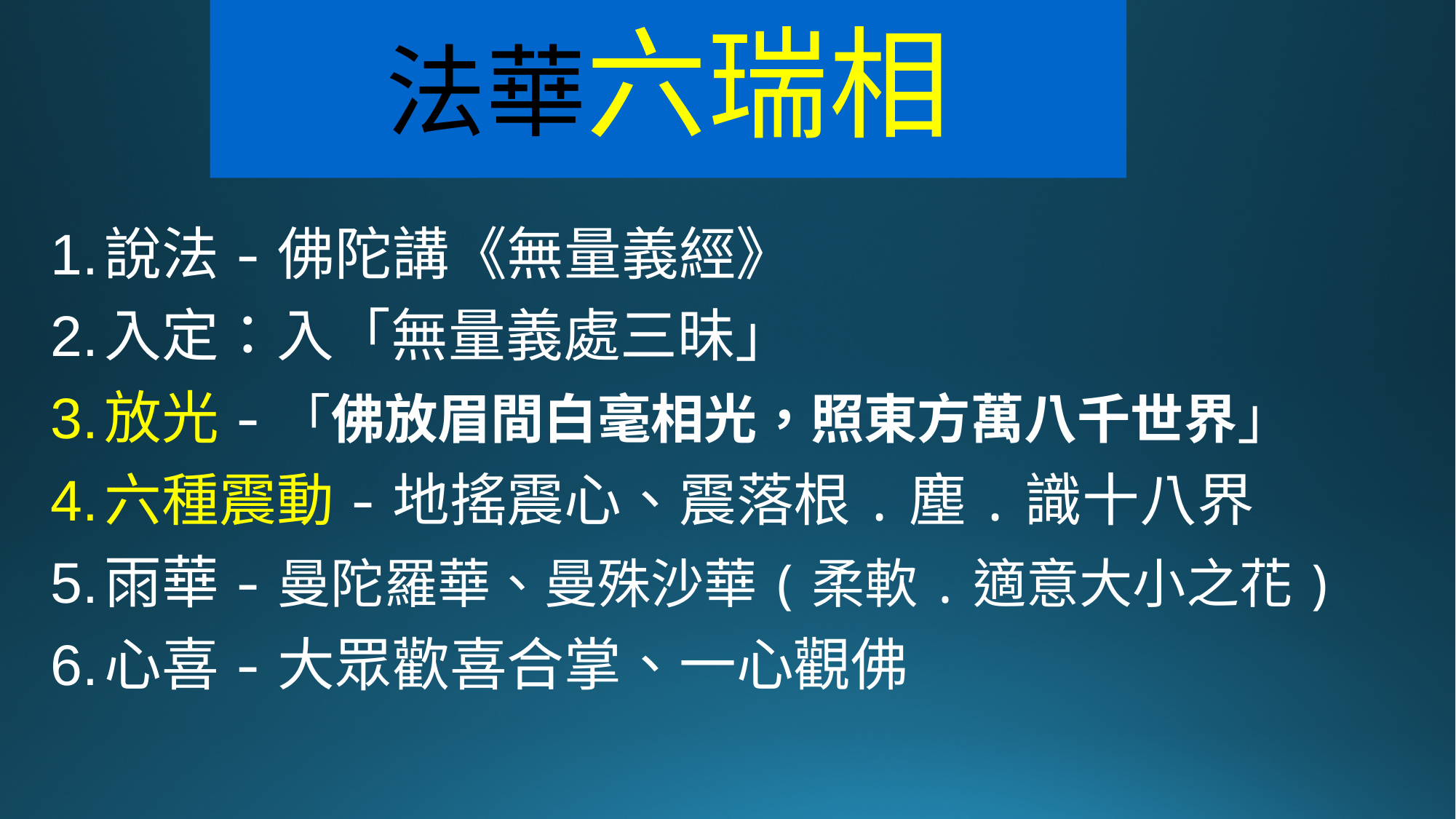

# 法華六瑞相
說法-佛陀講《無量義經》
入定：入「無量義處三昧」
放光-「佛放眉間白毫相光，照東方萬八千世界」
六種震動-地搖震心、震落根.塵.識十八界
雨華-曼陀羅華、曼殊沙華(柔軟.適意大小之花)
心喜-大眾歡喜合掌、一心觀佛